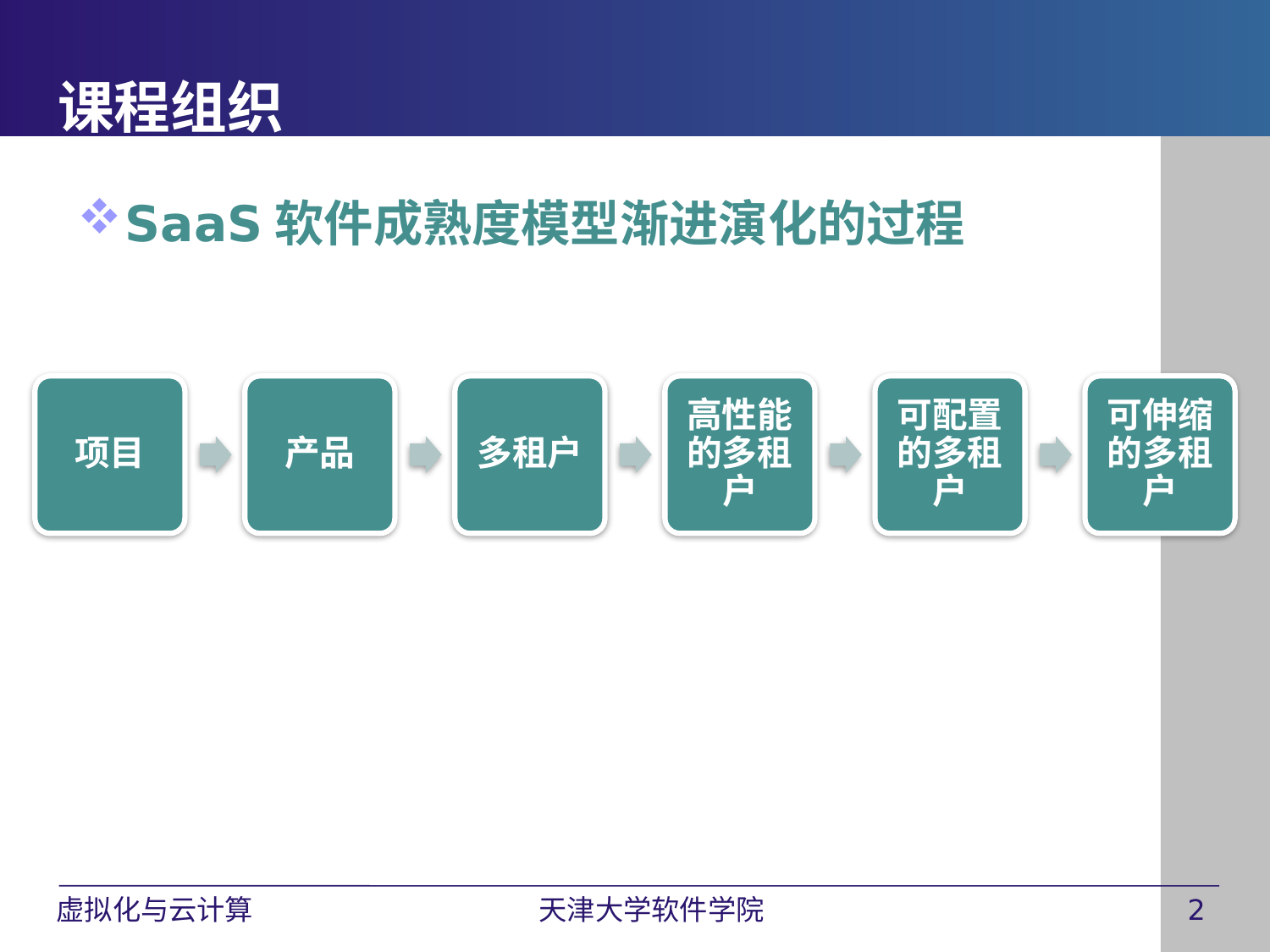

# 课程组织
SaaS软件成熟度模型渐进演化的过程

项目

产品

多租户

高性能的多租户

可配置的多租户

可伸缩的多租户